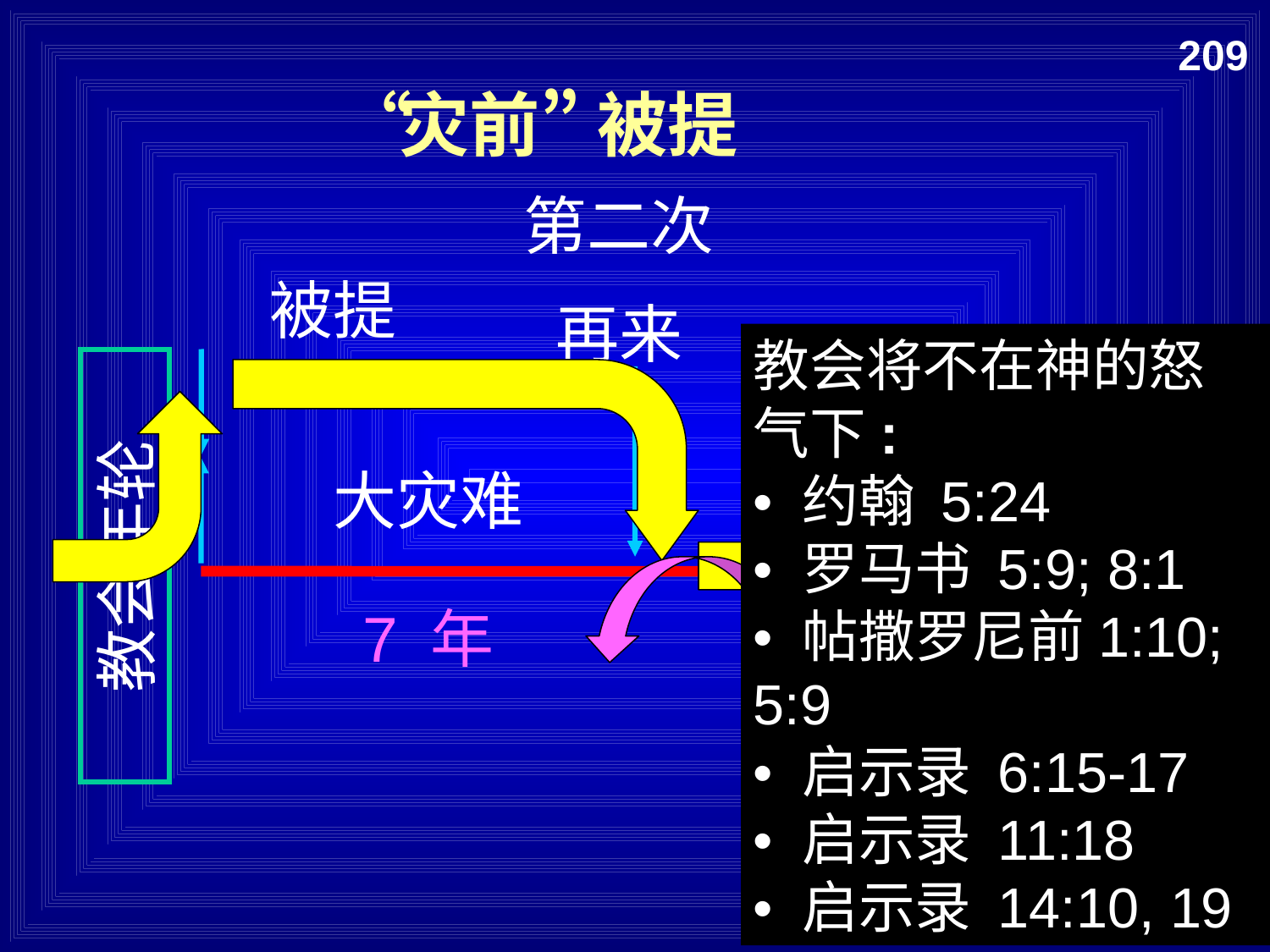

209
“灾前” 被提
第二次
再来

被提
教会将不在神的怒气下:
• 约翰 5:24
• 罗马书 5:9; 8:1
• 帖撒罗尼前1:10; 5:9
• 启示录 6:15-17
• 启示录 11:18
• 启示录 14:10, 19

大灾难
千禧年

教会年轮
永恒国度

7 年
1000 年
审判